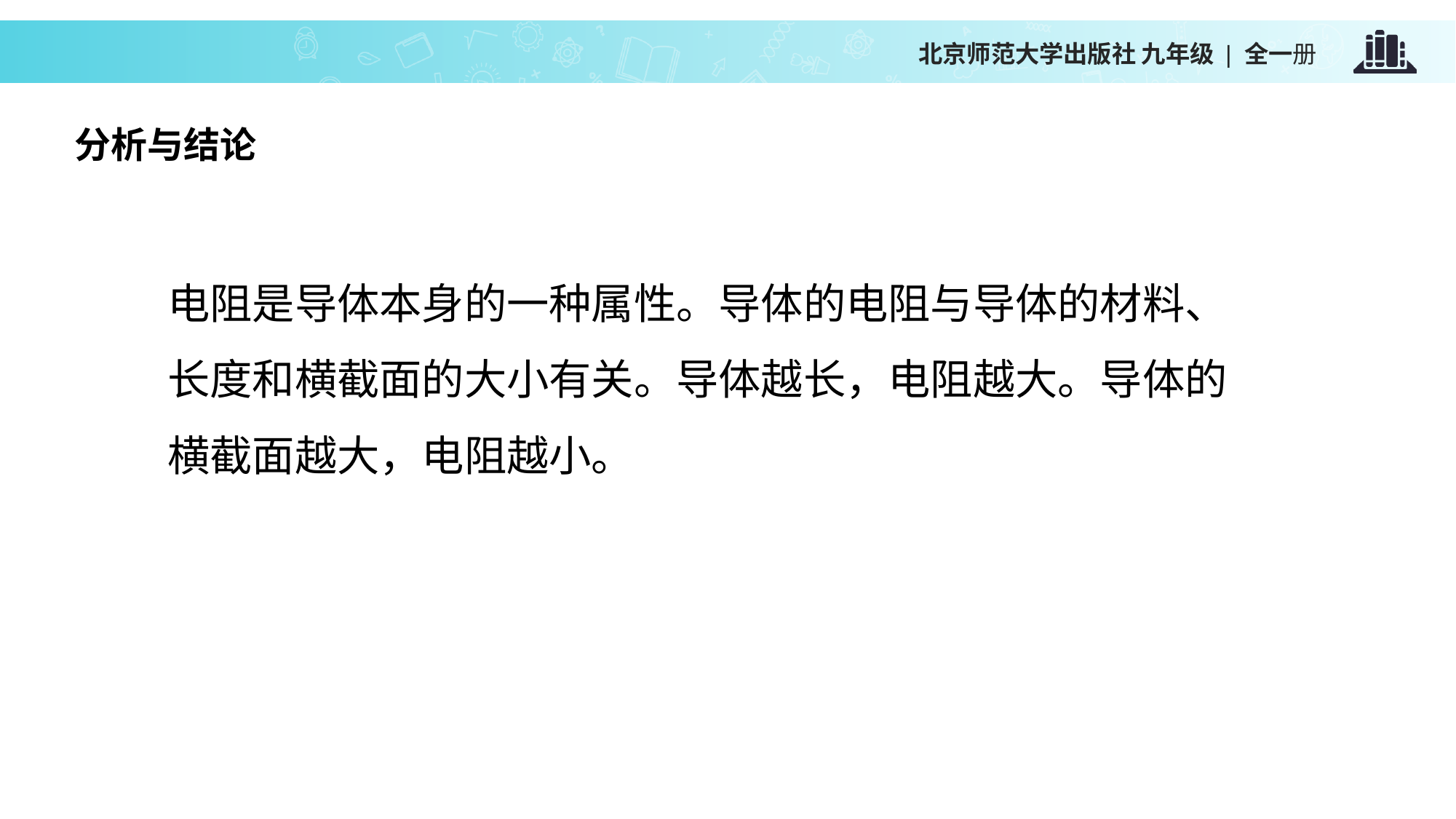

分析与结论
电阻是导体本身的一种属性。导体的电阻与导体的材料、长度和横截面的大小有关。导体越长，电阻越大。导体的横截面越大，电阻越小。